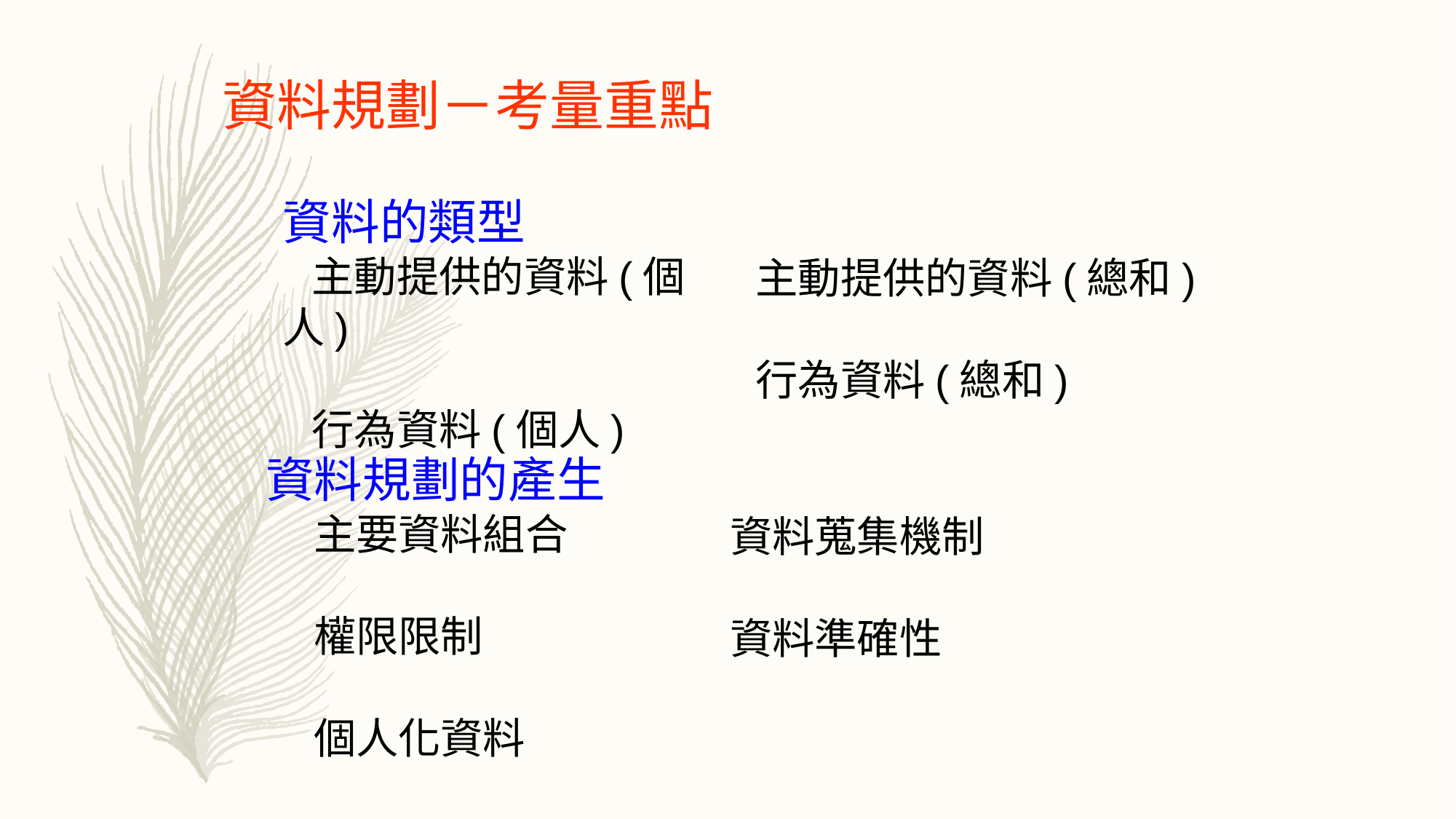

資料規劃－考量重點
資料的類型
  主動提供的資料(個人)

  行為資料(個人)

主動提供的資料(總和)

行為資料(總和)

資料規劃的產生
    主要資料組合

    權限限制

    個人化資料
資料蒐集機制

資料準確性